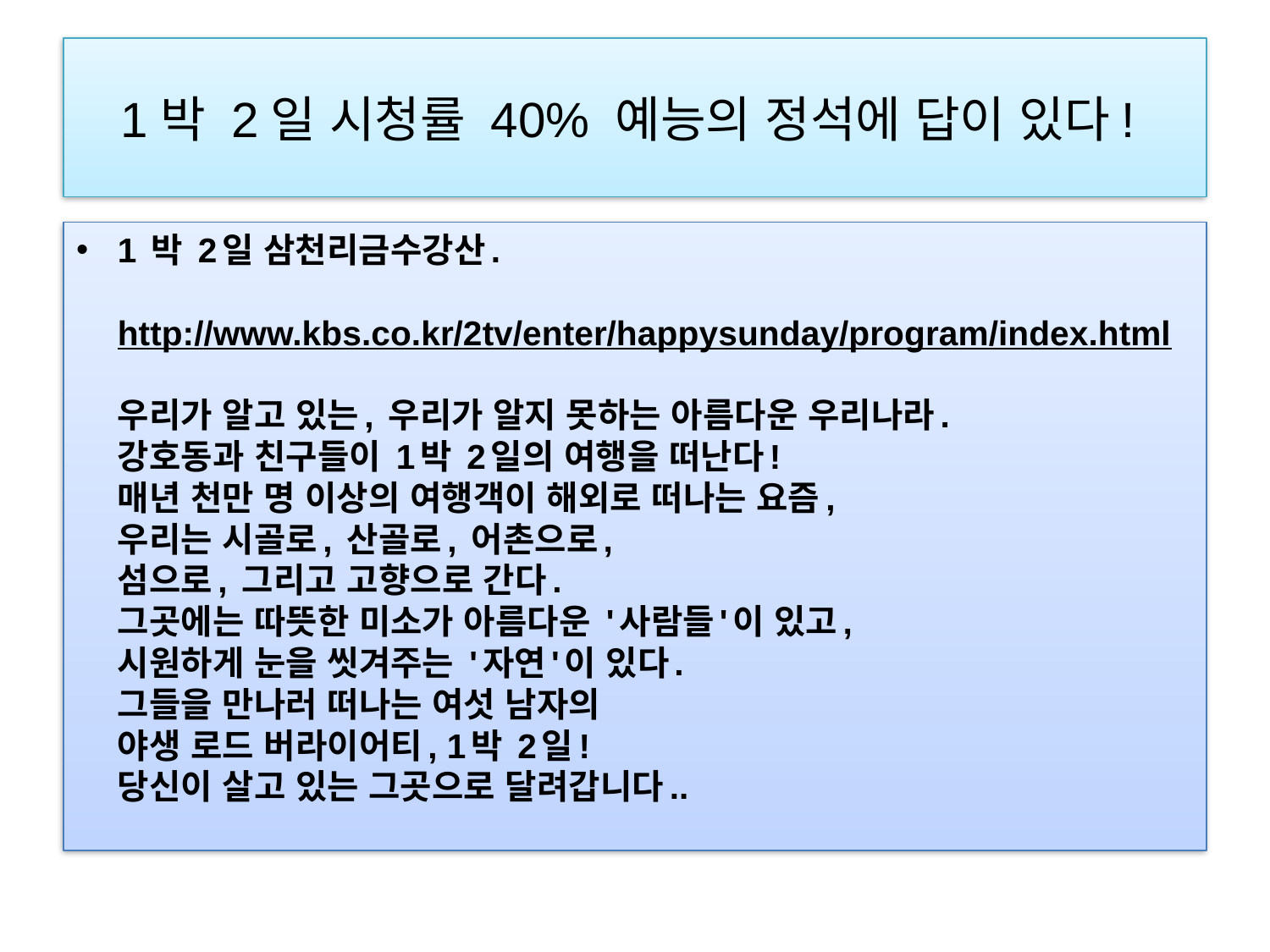

# 1박 2일 시청률 40% 예능의 정석에 답이 있다!
1 박 2일 삼천리금수강산.
http://www.kbs.co.kr/2tv/enter/happysunday/program/index.html
 
우리가 알고 있는, 우리가 알지 못하는 아름다운 우리나라.
강호동과 친구들이 1박 2일의 여행을 떠난다!
매년 천만 명 이상의 여행객이 해외로 떠나는 요즘, 
우리는 시골로, 산골로, 어촌으로,
섬으로, 그리고 고향으로 간다.
그곳에는 따뜻한 미소가 아름다운 '사람들'이 있고, 
시원하게 눈을 씻겨주는 '자연'이 있다.
그들을 만나러 떠나는 여섯 남자의
야생 로드 버라이어티, 1박 2일!
당신이 살고 있는 그곳으로 달려갑니다..